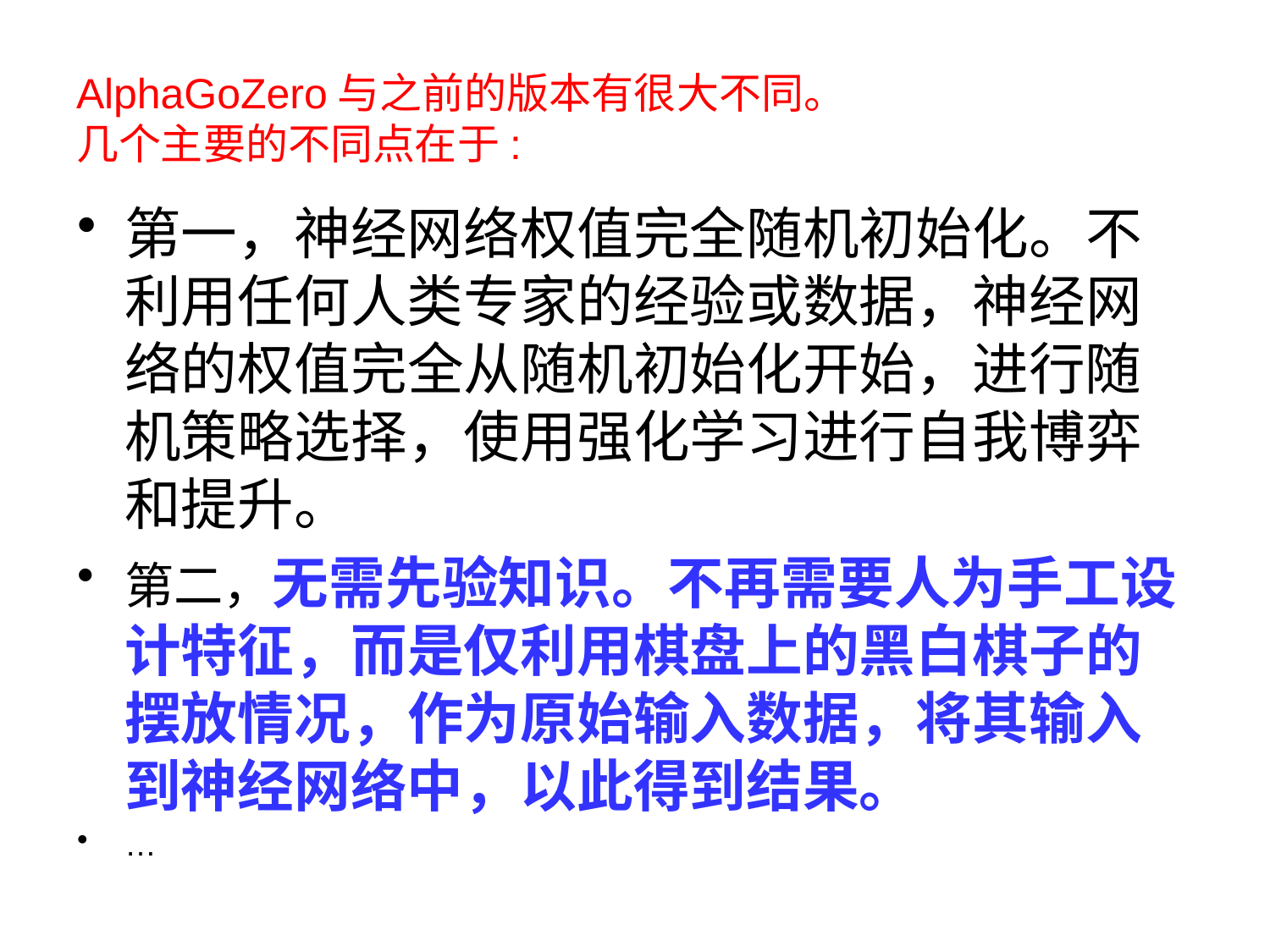

# AlphaGoZero与之前的版本有很大不同。 几个主要的不同点在于:
第一，神经网络权值完全随机初始化。不利用任何人类专家的经验或数据，神经网络的权值完全从随机初始化开始，进行随机策略选择，使用强化学习进行自我博弈和提升。
第二，无需先验知识。不再需要人为手工设计特征，而是仅利用棋盘上的黑白棋子的摆放情况，作为原始输入数据，将其输入到神经网络中，以此得到结果。
…